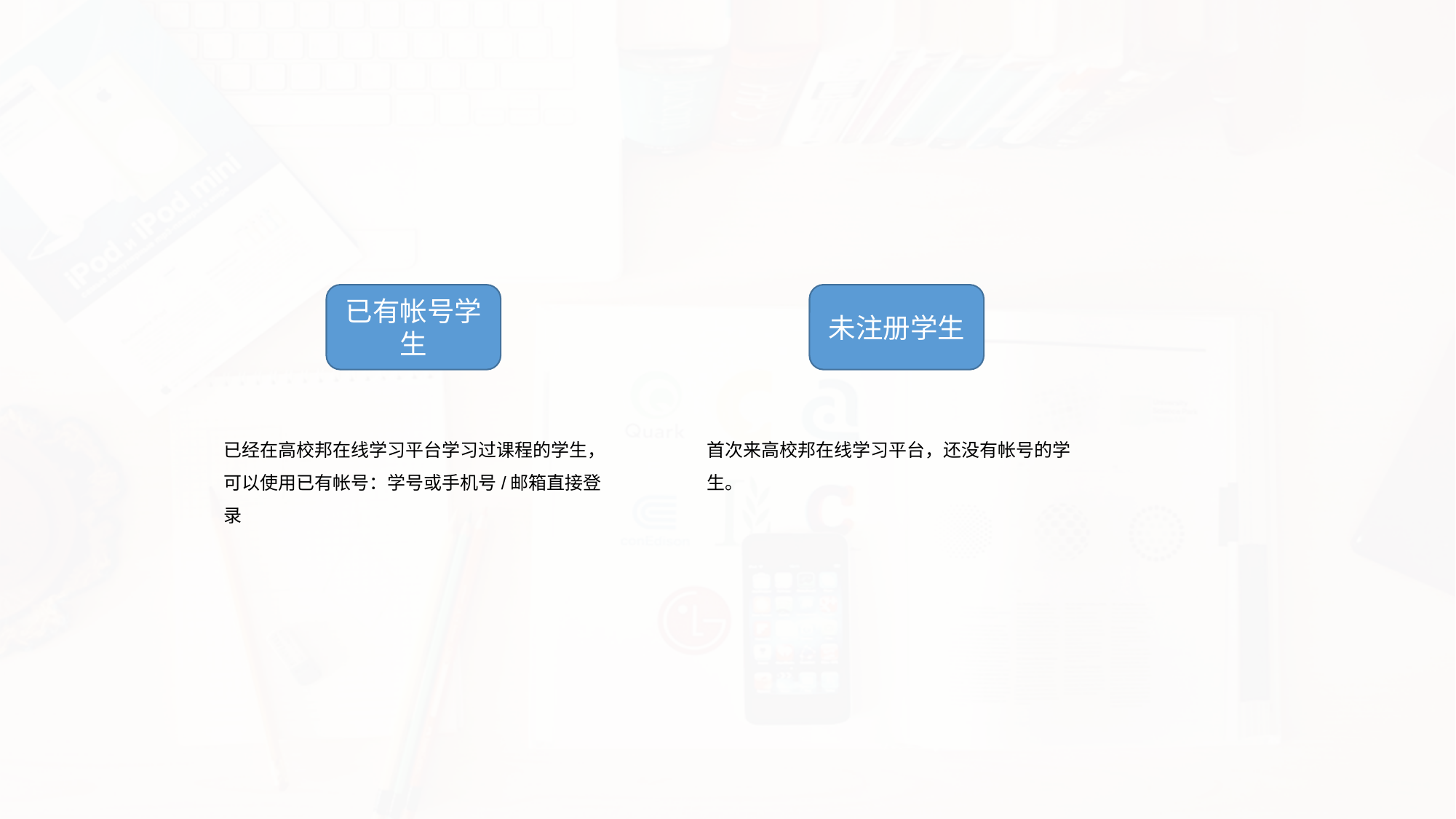

已有帐号学生
未注册学生
已经在高校邦在线学习平台学习过课程的学生，可以使用已有帐号：学号或手机号/邮箱直接登录
首次来高校邦在线学习平台，还没有帐号的学生。